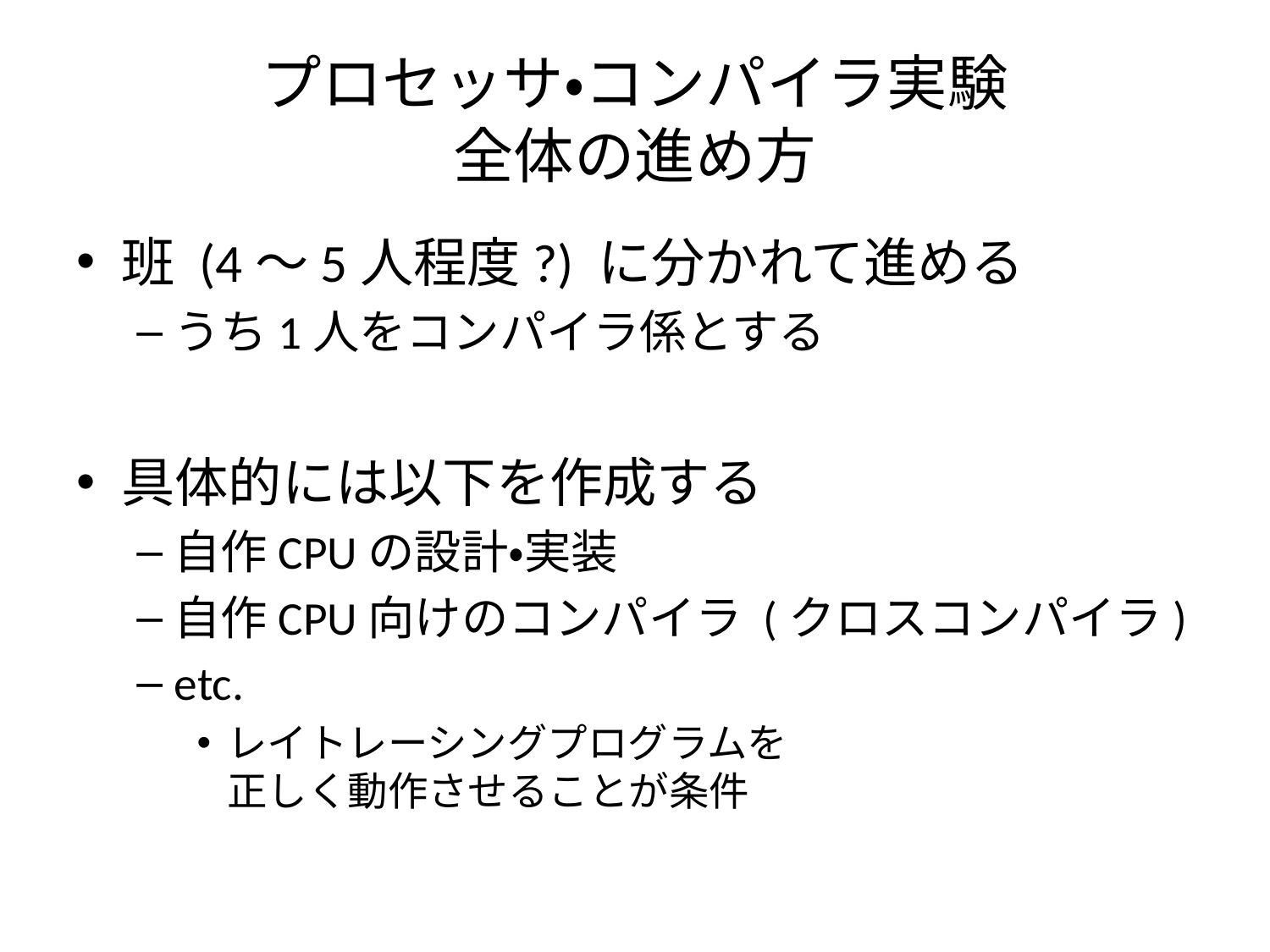

# プロセッサ・コンパイラ実験 全体の進め方
班 (4〜5人程度?) に分かれて進める
うち1人をコンパイラ係とする

具体的には以下を作成する
自作CPUの設計・実装
自作CPU向けのコンパイラ (クロスコンパイラ)
etc.
レイトレーシングプログラムを
正しく動作させることが条件